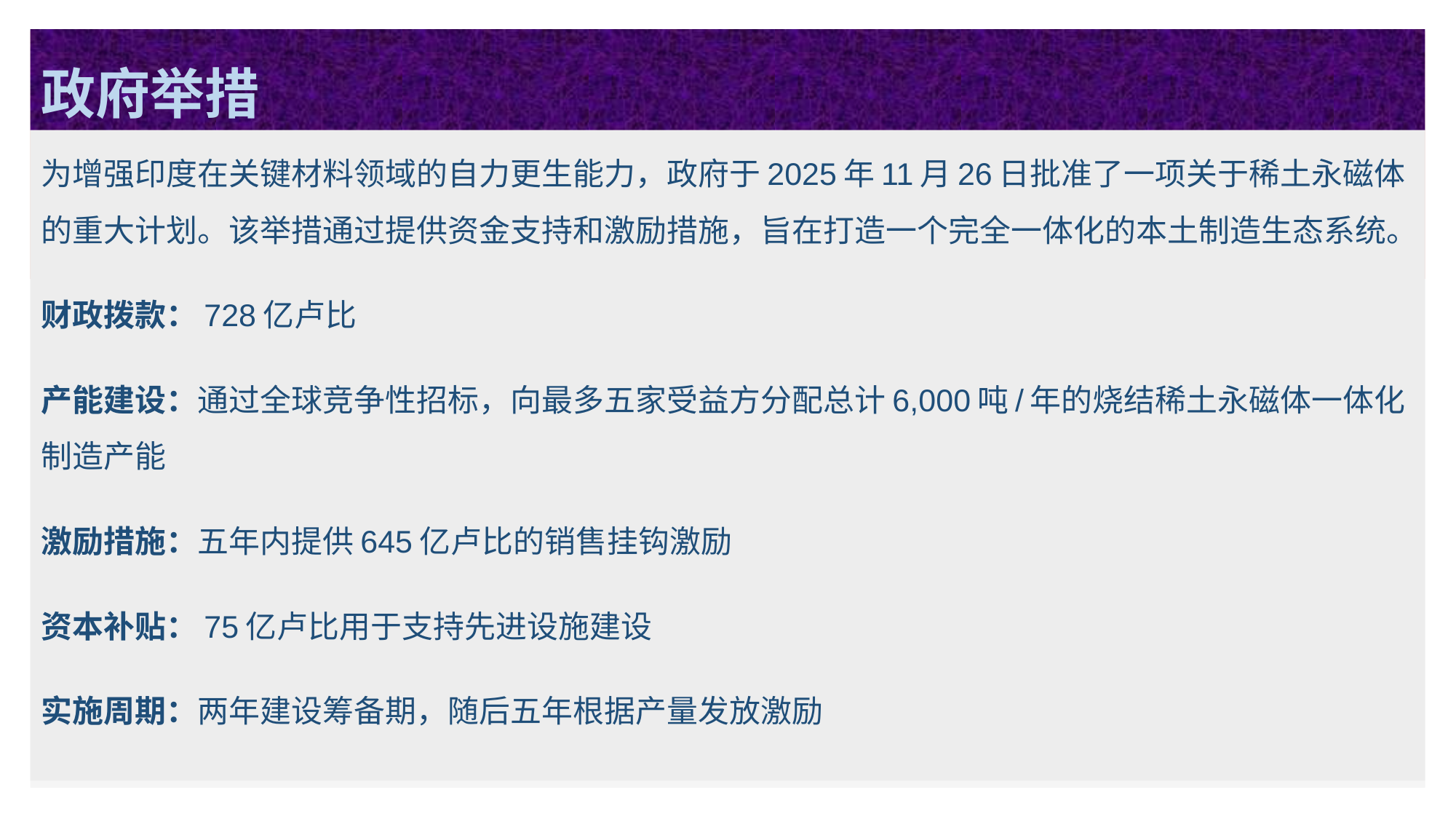

# 政府举措
为增强印度在关键材料领域的自力更生能力，政府于2025年11月26日批准了一项关于稀土永磁体的重大计划。该举措通过提供资金支持和激励措施，旨在打造一个完全一体化的本土制造生态系统。
财政拨款：728亿卢比
产能建设：通过全球竞争性招标，向最多五家受益方分配总计6,000吨/年的烧结稀土永磁体一体化制造产能
激励措施：五年内提供645亿卢比的销售挂钩激励
资本补贴：75亿卢比用于支持先进设施建设
实施周期：两年建设筹备期，随后五年根据产量发放激励